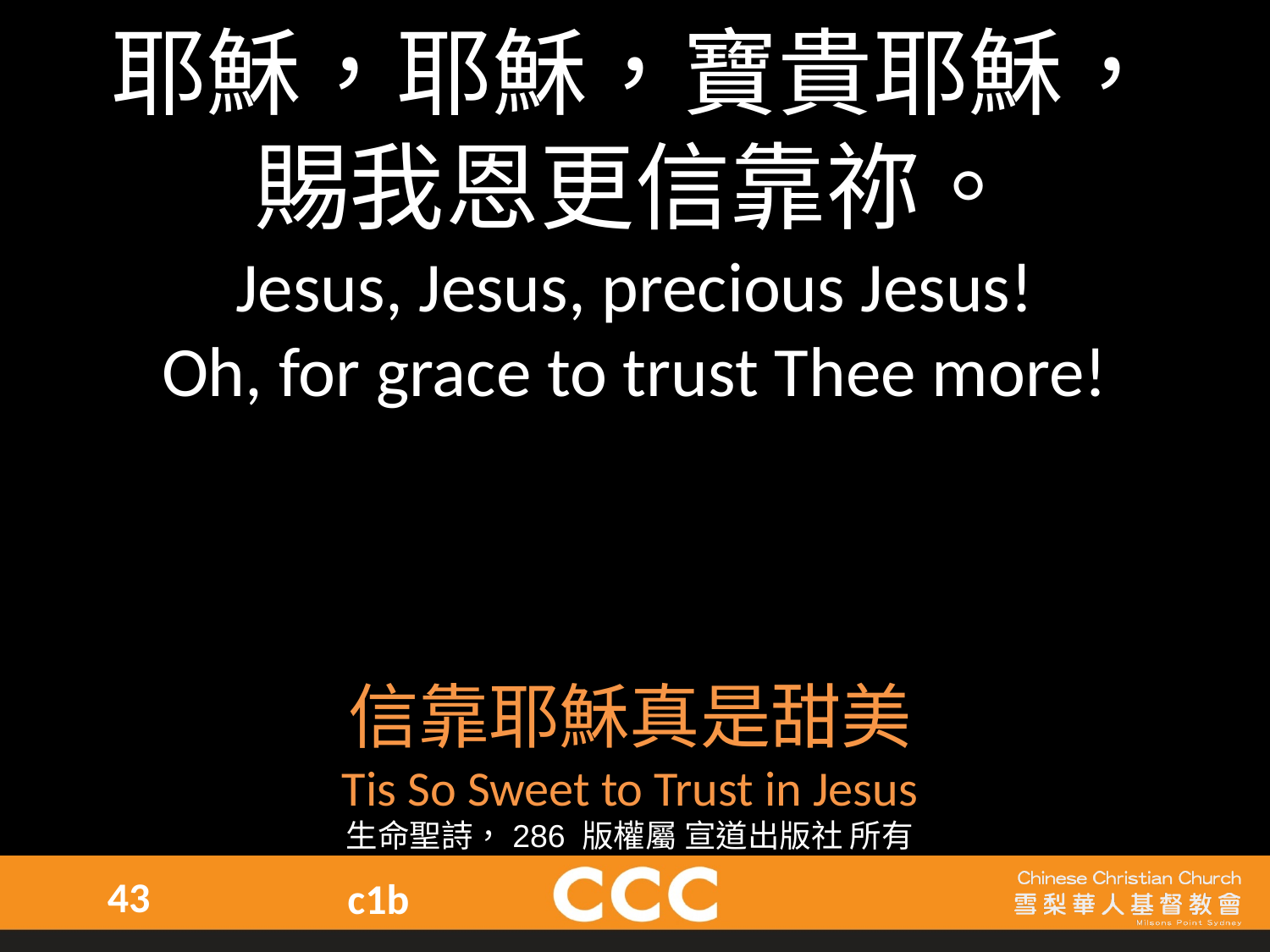

耶穌，耶穌，寶貴耶穌，
賜我恩更信靠祢。
Jesus, Jesus, precious Jesus!
Oh, for grace to trust Thee more!
信靠耶穌真是甜美
Tis So Sweet to Trust in Jesus
生命聖詩，286 版權屬 宣道出版社 所有
43
c1b